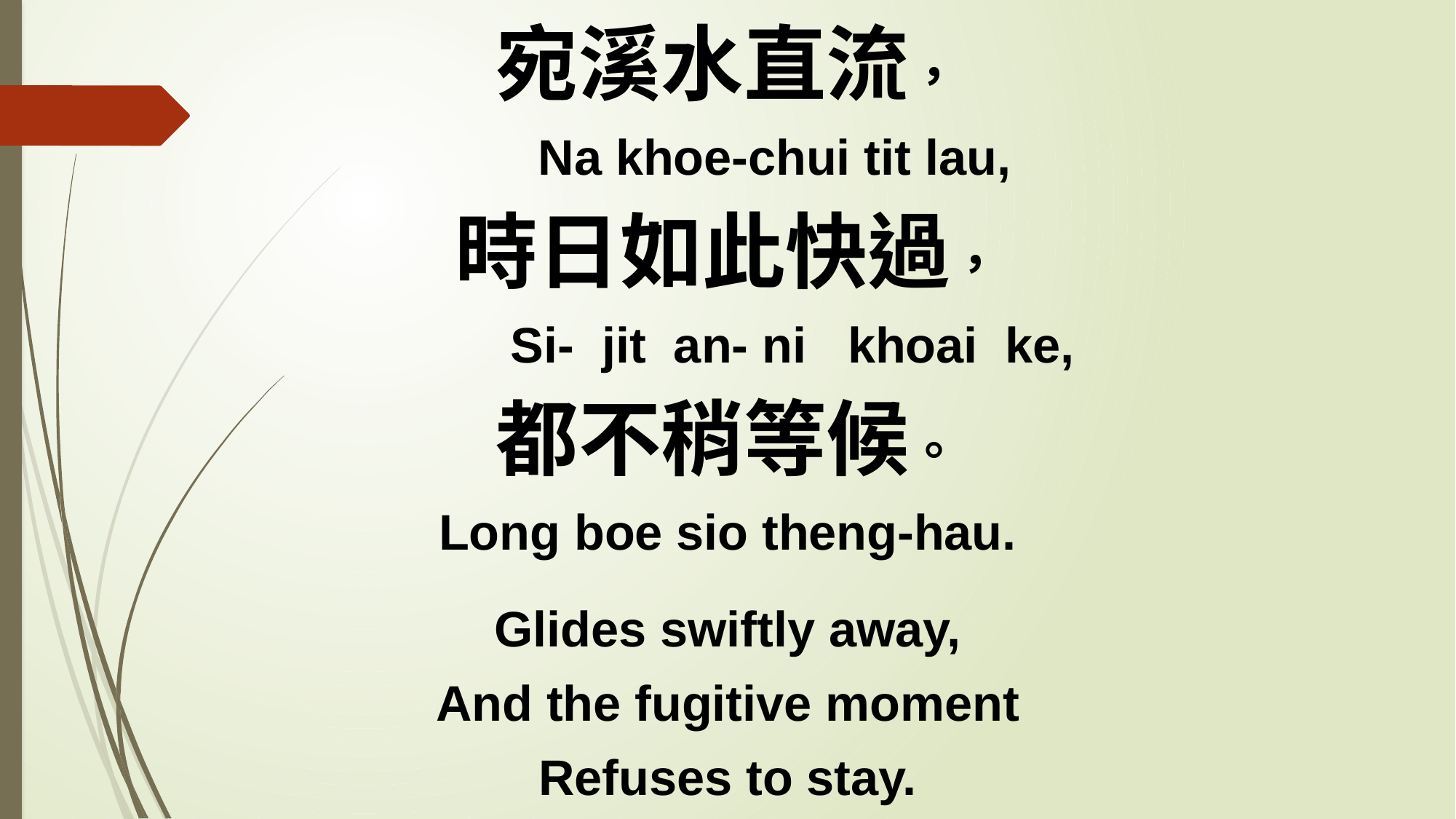

宛溪水直流，
                        Na khoe-chui tit lau,
時日如此快過，
                      Si-  jit  an- ni   khoai  ke,
都不稍等候。
Long boe sio theng-hau.

Glides swiftly away,
And the fugitive moment
Refuses to stay.